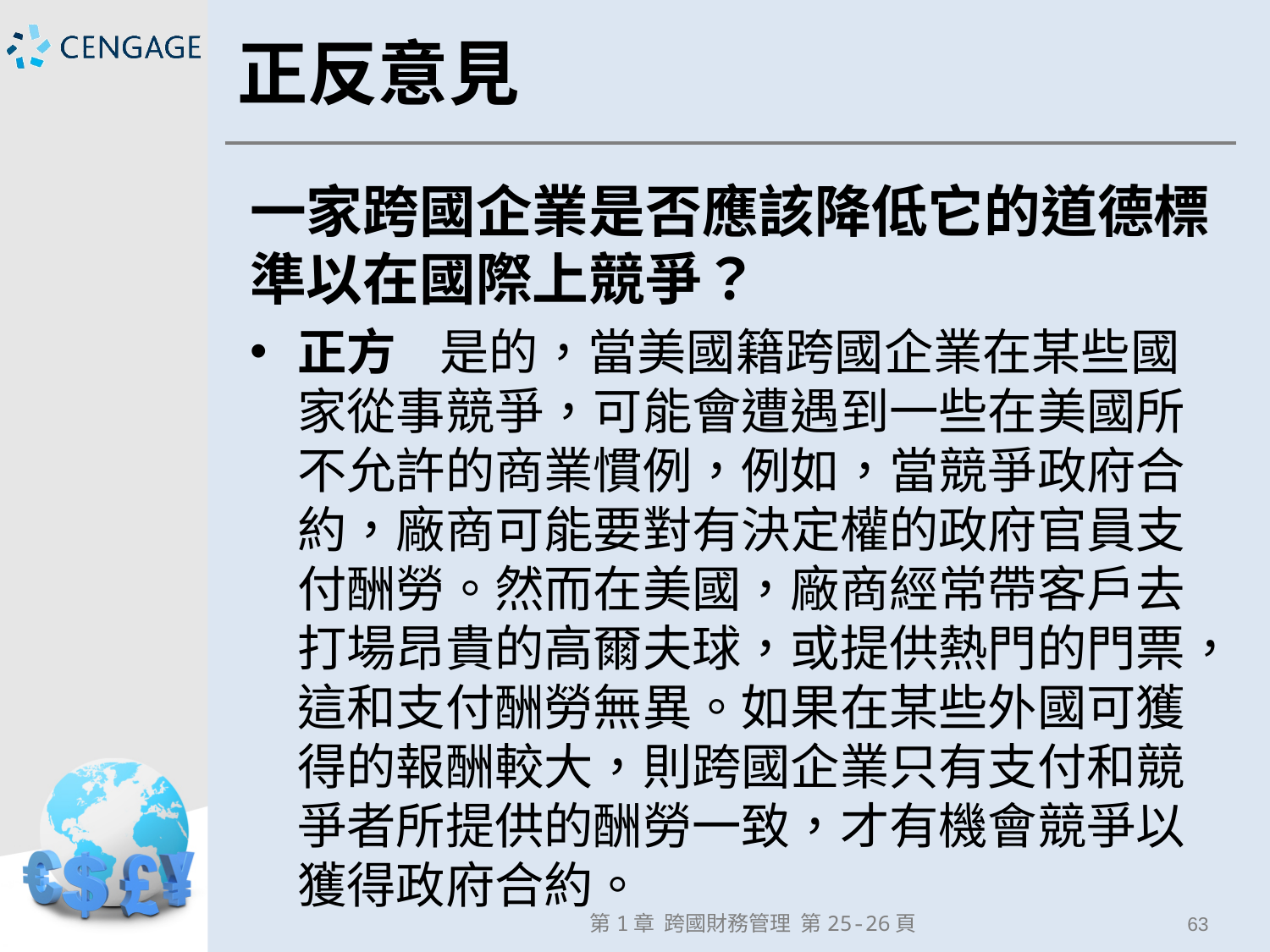

# 正反意見
一家跨國企業是否應該降低它的道德標準以在國際上競爭？
正方    是的，當美國籍跨國企業在某些國家從事競爭，可能會遭遇到一些在美國所不允許的商業慣例，例如，當競爭政府合約，廠商可能要對有決定權的政府官員支付酬勞。然而在美國，廠商經常帶客戶去打場昂貴的高爾夫球，或提供熱門的門票，這和支付酬勞無異。如果在某些外國可獲得的報酬較大，則跨國企業只有支付和競爭者所提供的酬勞一致，才有機會競爭以獲得政府合約。
第1章  跨國財務管理  第25-26頁
63